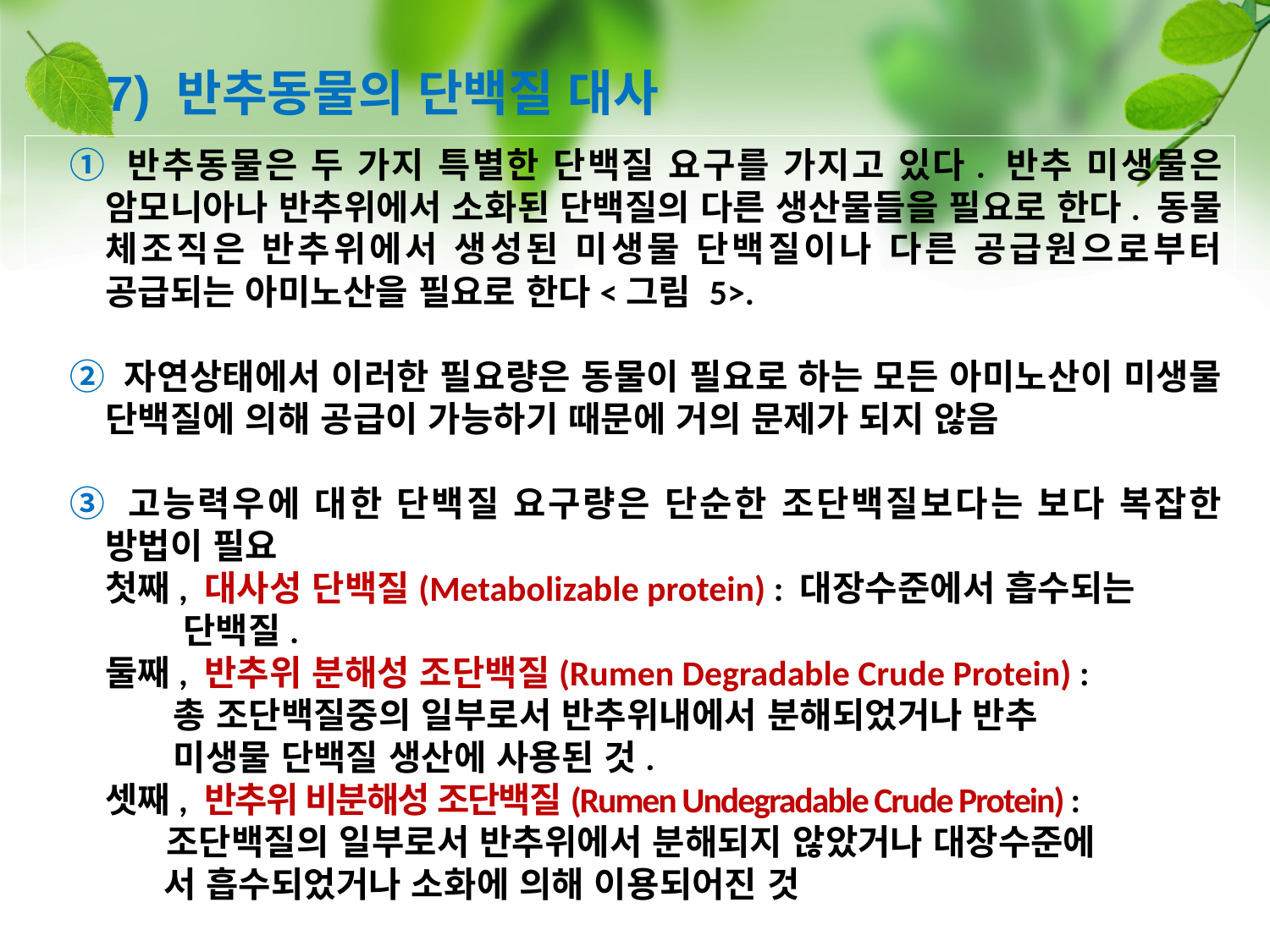

7) 반추동물의 단백질 대사
① 반추동물은 두 가지 특별한 단백질 요구를 가지고 있다. 반추 미생물은 암모니아나 반추위에서 소화된 단백질의 다른 생산물들을 필요로 한다. 동물 체조직은 반추위에서 생성된 미생물 단백질이나 다른 공급원으로부터 공급되는 아미노산을 필요로 한다<그림 5>.

② 자연상태에서 이러한 필요량은 동물이 필요로 하는 모든 아미노산이 미생물 단백질에 의해 공급이 가능하기 때문에 거의 문제가 되지 않음

③ 고능력우에 대한 단백질 요구량은 단순한 조단백질보다는 보다 복잡한 방법이 필요
첫째, 대사성 단백질(Metabolizable protein) : 대장수준에서 흡수되는
       단백질.
둘째, 반추위 분해성 조단백질(Rumen Degradable Crude Protein) :
      총 조단백질중의 일부로서 반추위내에서 분해되었거나 반추
      미생물 단백질 생산에 사용된 것.
셋째, 반추위 비분해성 조단백질(Rumen Undegradable Crude Protein) :
      조단백질의 일부로서 반추위에서 분해되지 않았거나 대장수준에
     서 흡수되었거나 소화에 의해 이용되어진 것